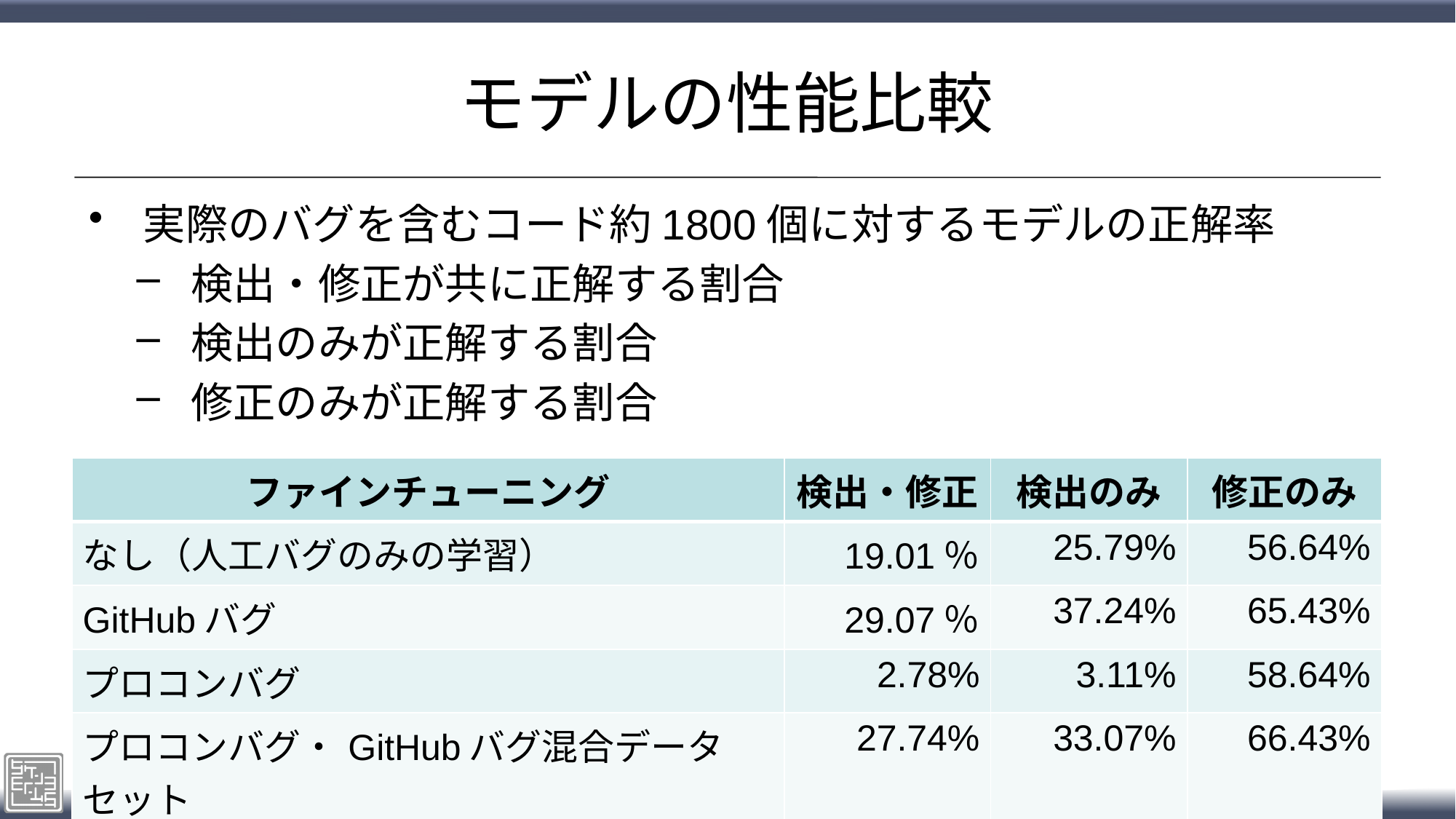

# モデルの性能比較
実際のバグを含むコード約1800個に対するモデルの正解率
検出・修正が共に正解する割合
検出のみが正解する割合
修正のみが正解する割合
| ファインチューニング | 検出・修正 | 検出のみ | 修正のみ |
| --- | --- | --- | --- |
| なし（人工バグのみの学習） | 19.01％ | 25.79% | 56.64% |
| GitHubバグ | 29.07％ | 37.24% | 65.43% |
| プロコンバグ | 2.78% | 3.11% | 58.64% |
| プロコンバグ・GitHubバグ混合データセット | 27.74% | 33.07% | 66.43% |
11